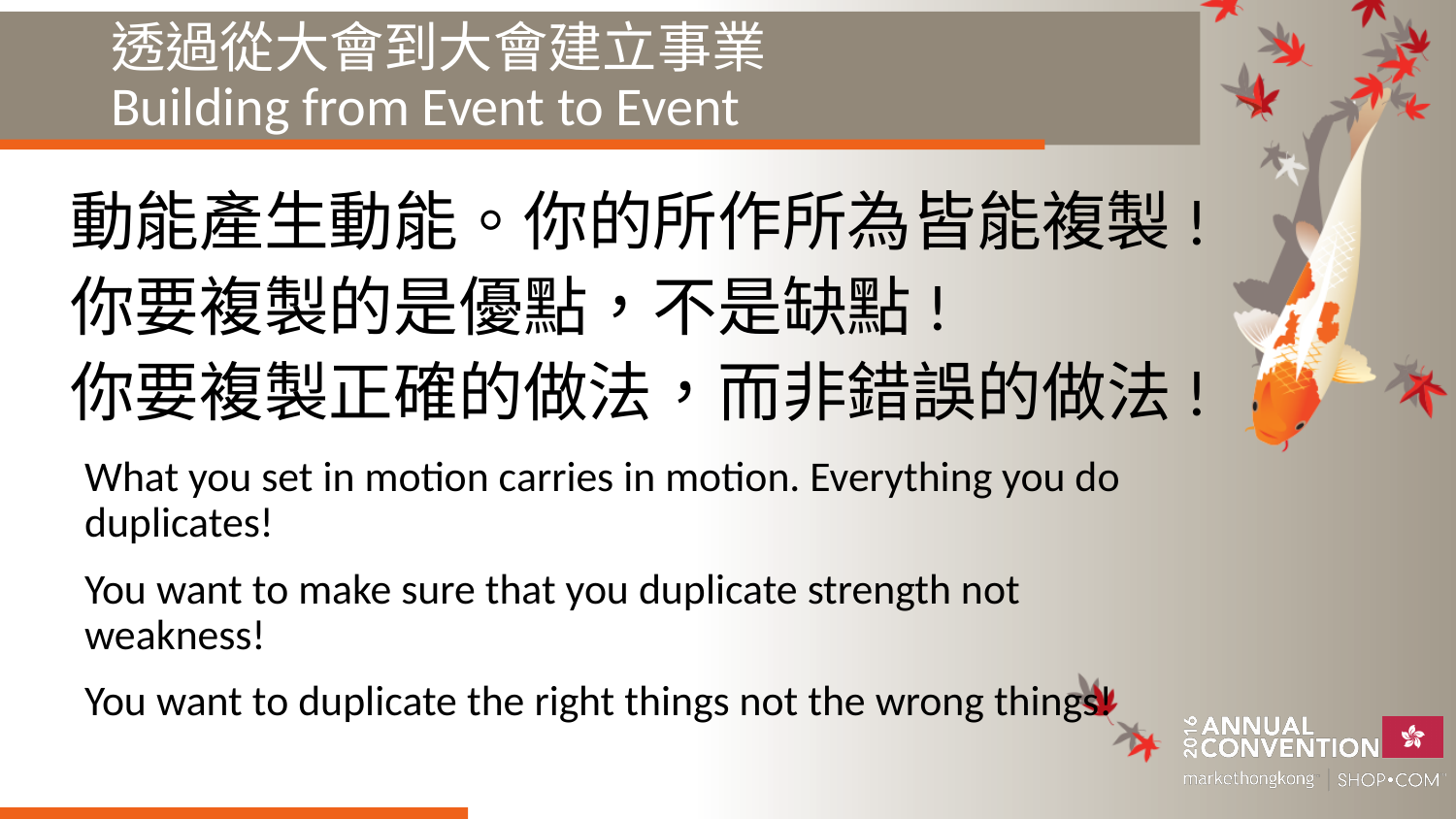

# 透過從大會到大會建立事業 Building from Event to Event

動能產生動能。你的所作所為皆能複製!
你要複製的是優點，不是缺點!
你要複製正確的做法，而非錯誤的做法!
What you set in motion carries in motion. Everything you do duplicates!
You want to make sure that you duplicate strength not weakness!
You want to duplicate the right things not the wrong things!